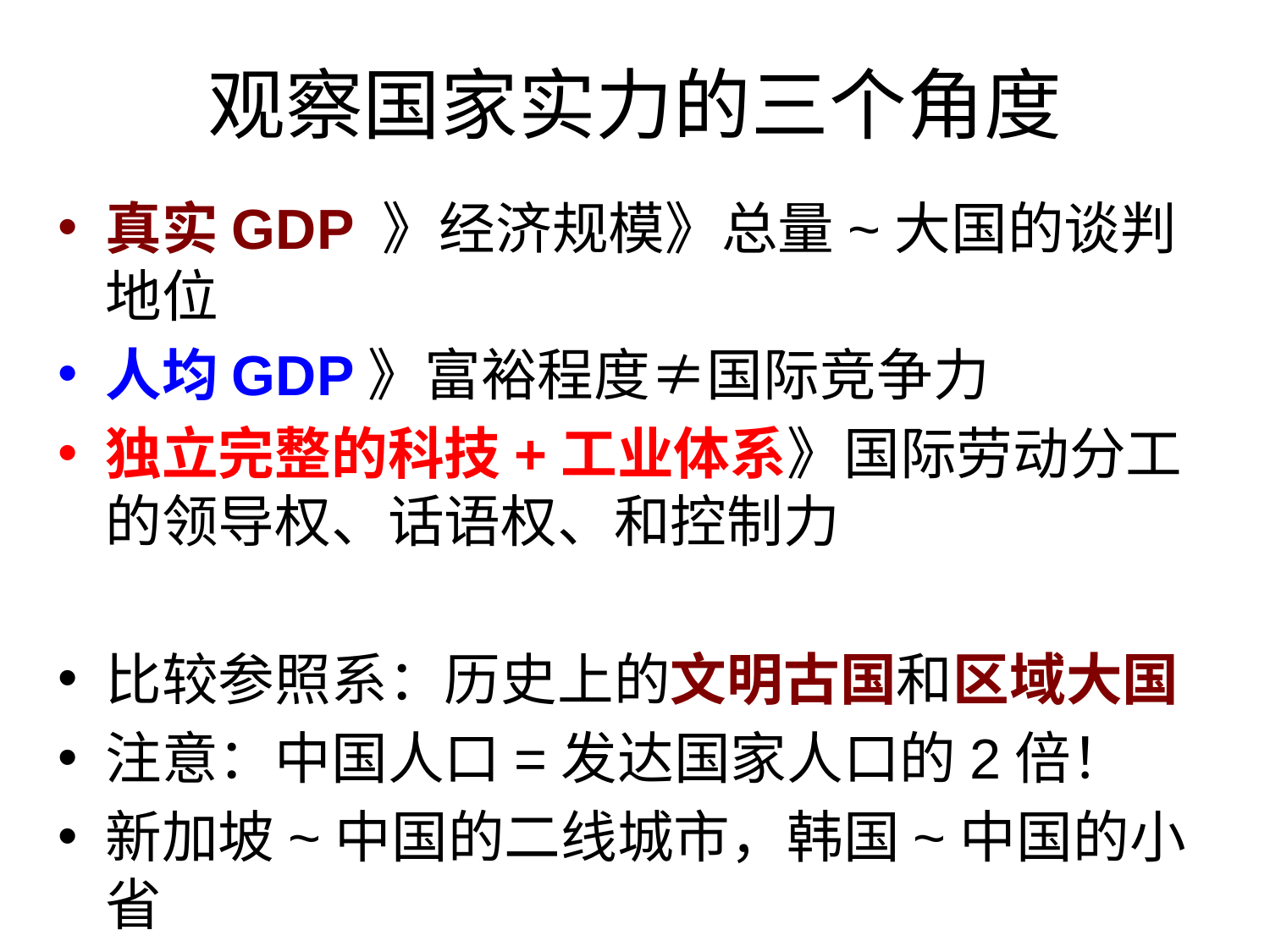

# 观察国家实力的三个角度
真实GDP 》经济规模》总量~大国的谈判地位
人均GDP》富裕程度≠国际竞争力
独立完整的科技+工业体系》国际劳动分工的领导权、话语权、和控制力

比较参照系：历史上的文明古国和区域大国
注意：中国人口=发达国家人口的2倍！
新加坡~中国的二线城市，韩国~中国的小省